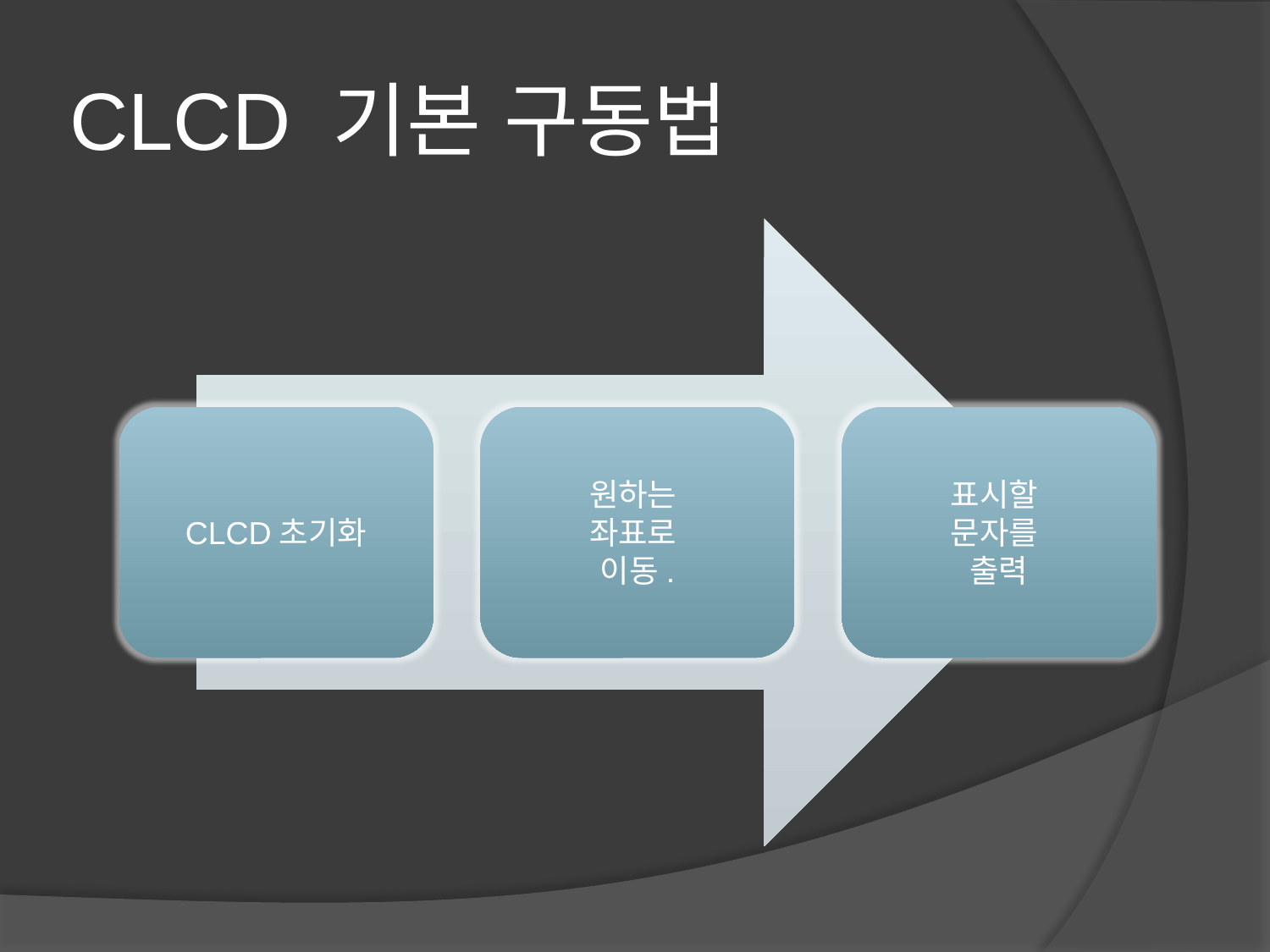

# CLCD 기본 구동법
CLCD초기화
원하는
좌표로
이동.
표시할
문자를
출력